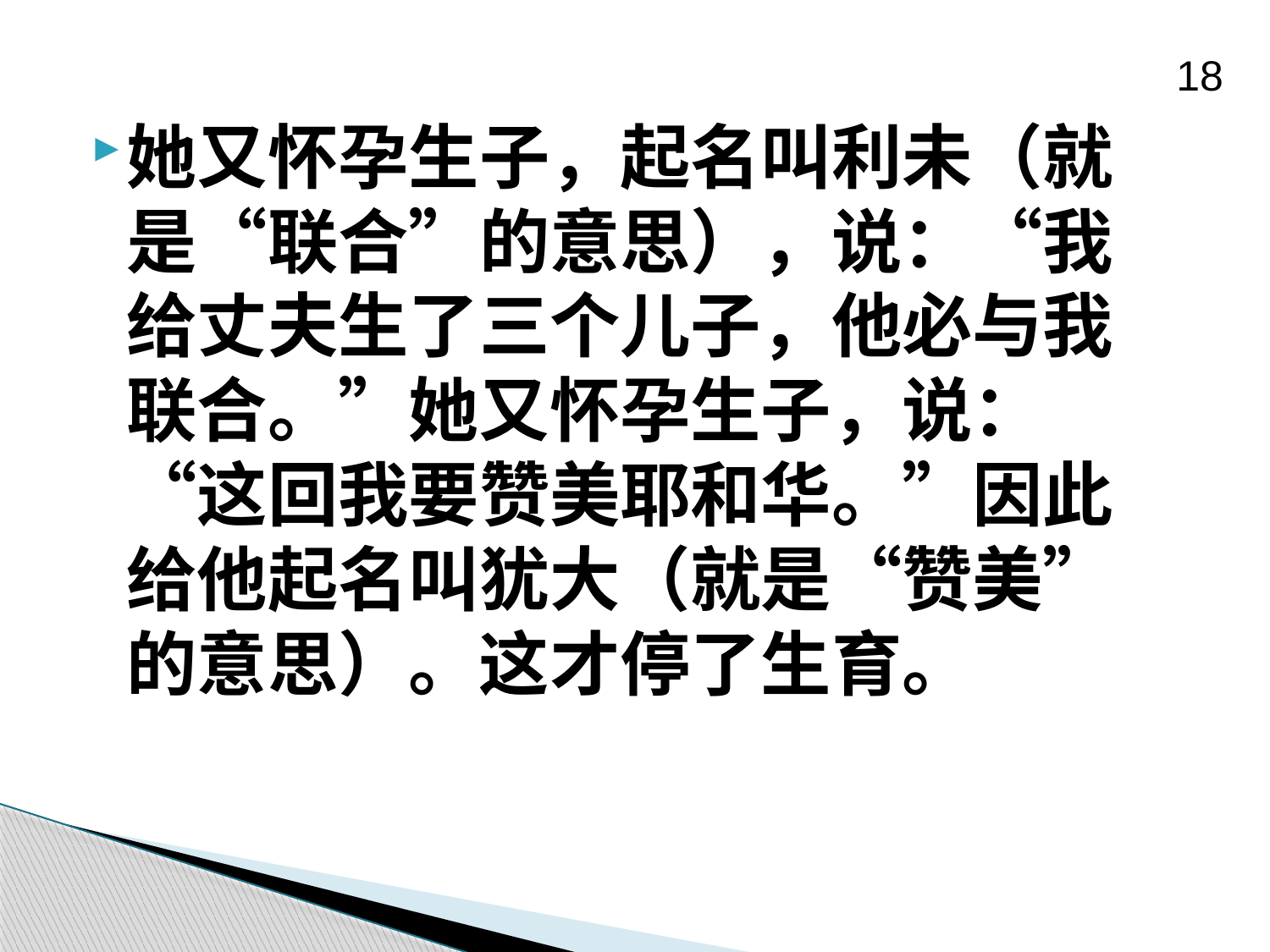

18
她又怀孕生子，起名叫利未（就是“联合”的意思），说：“我给丈夫生了三个儿子，他必与我联合。”她又怀孕生子，说：“这回我要赞美耶和华。”因此给他起名叫犹大（就是“赞美”的意思）。这才停了生育。